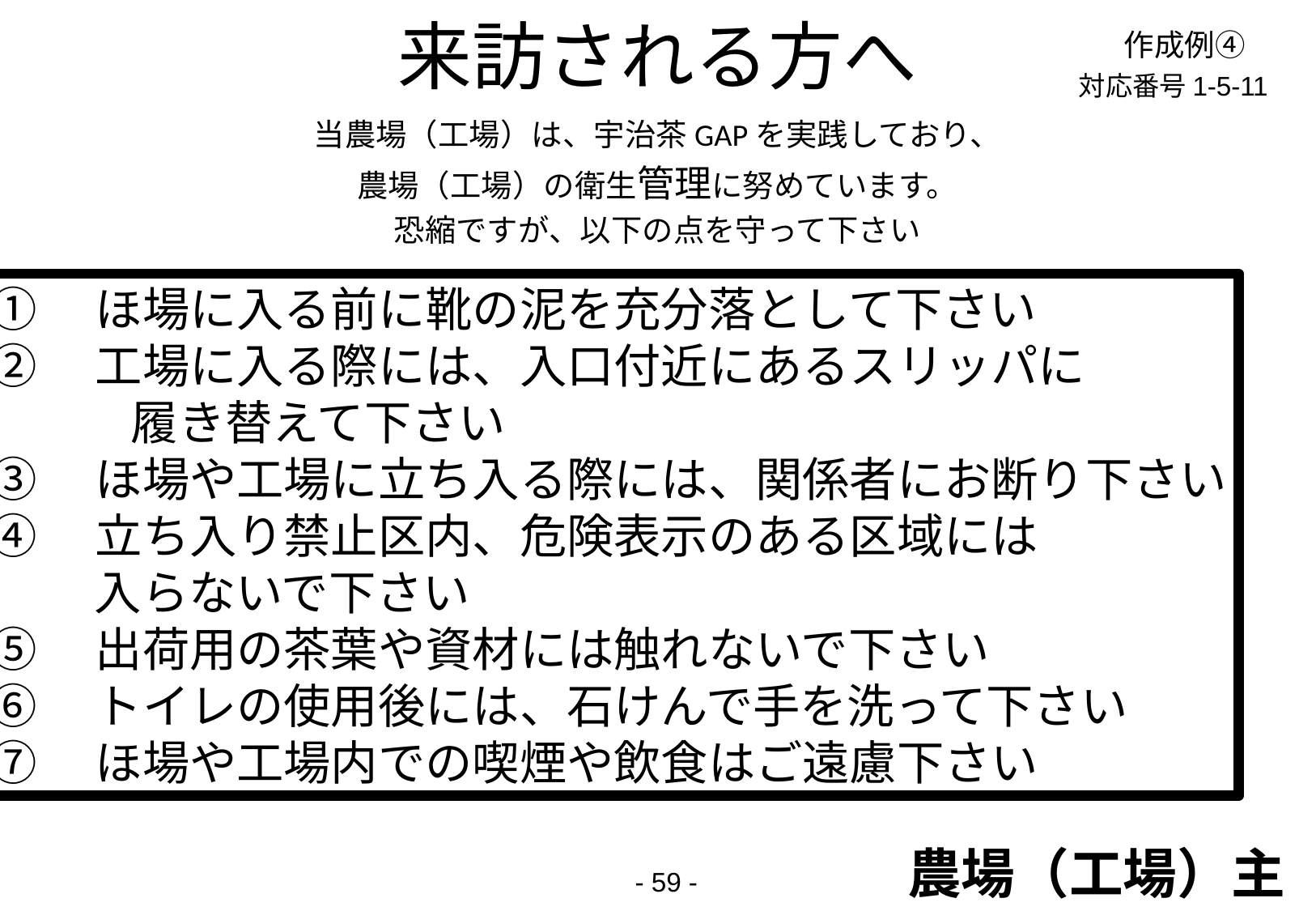

# 来訪される方へ
作成例④
対応番号1-5-11
当農場（工場）は、宇治茶GAPを実践しており、
農場（工場）の衛生管理に努めています。
恐縮ですが、以下の点を守って下さい
①　ほ場に入る前に靴の泥を充分落として下さい
②　工場に入る際には、入口付近にあるスリッパに
　　　履き替えて下さい
③　ほ場や工場に立ち入る際には、関係者にお断り下さい
④　立ち入り禁止区内、危険表示のある区域には
　　 入らないで下さい
⑤　出荷用の茶葉や資材には触れないで下さい
⑥　トイレの使用後には、石けんで手を洗って下さい
⑦　ほ場や工場内での喫煙や飲食はご遠慮下さい
農場（工場）主
- 59 -